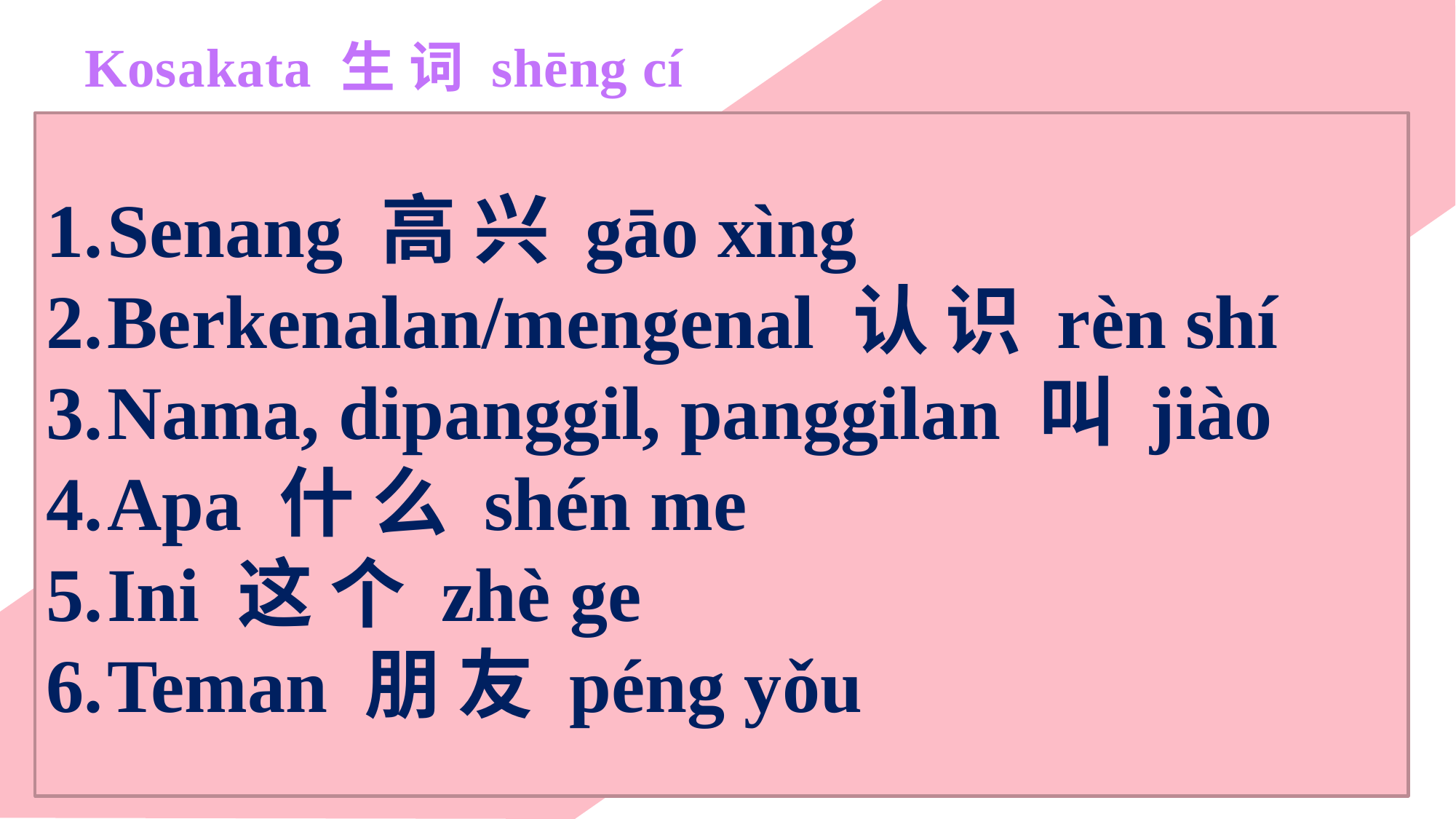

Kosakata 生 词 shēng cí

Senang 高 兴 gāo xìng
Berkenalan/mengenal 认 识 rèn shí
Nama, dipanggil, panggilan 叫 jiào
Apa 什 么 shén me
Ini 这 个 zhè ge
Teman 朋 友 péng yǒu